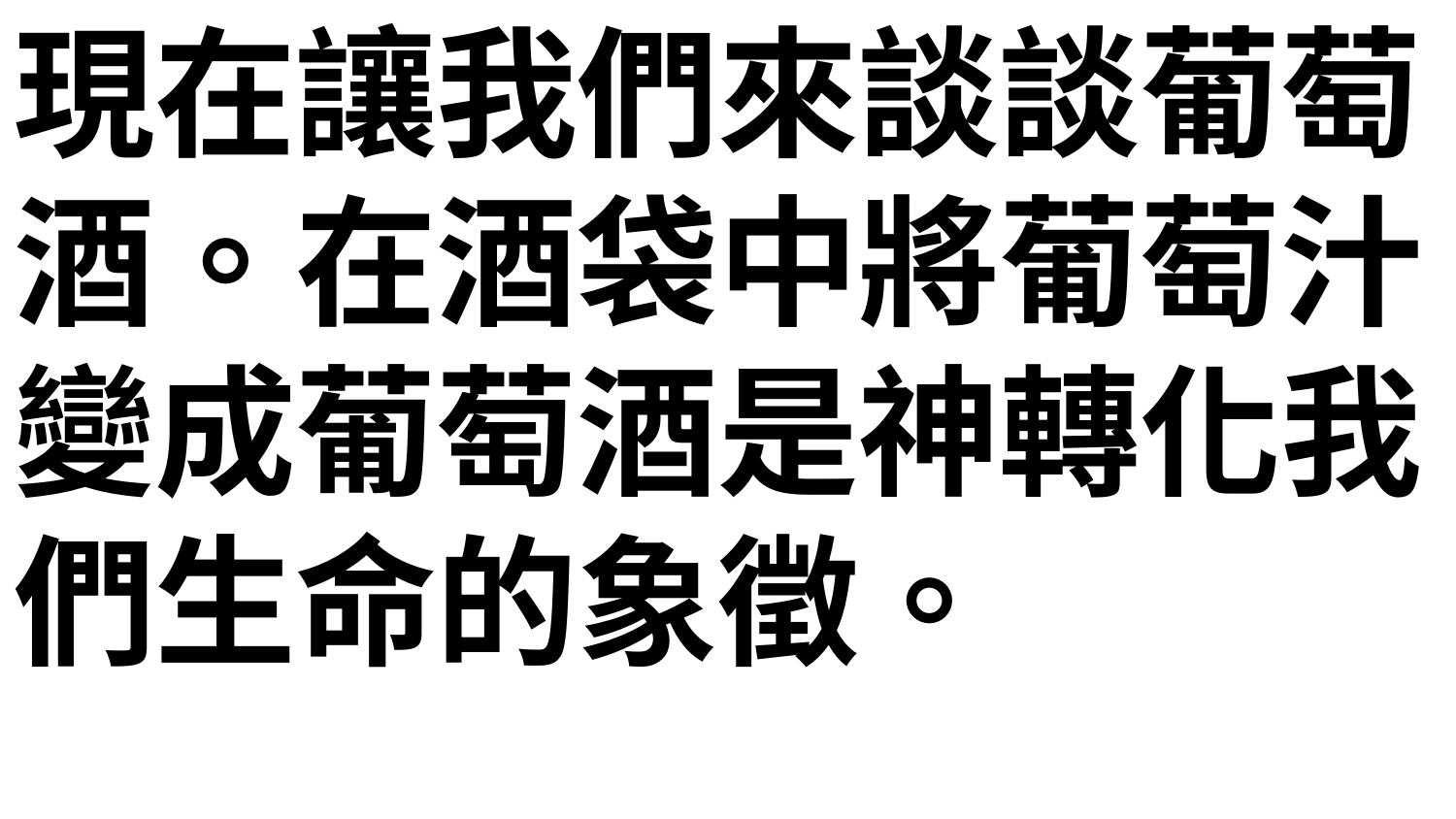

現在讓我們來談談葡萄酒。在酒袋中將葡萄汁變成葡萄酒是神轉化我們生命的象徵。